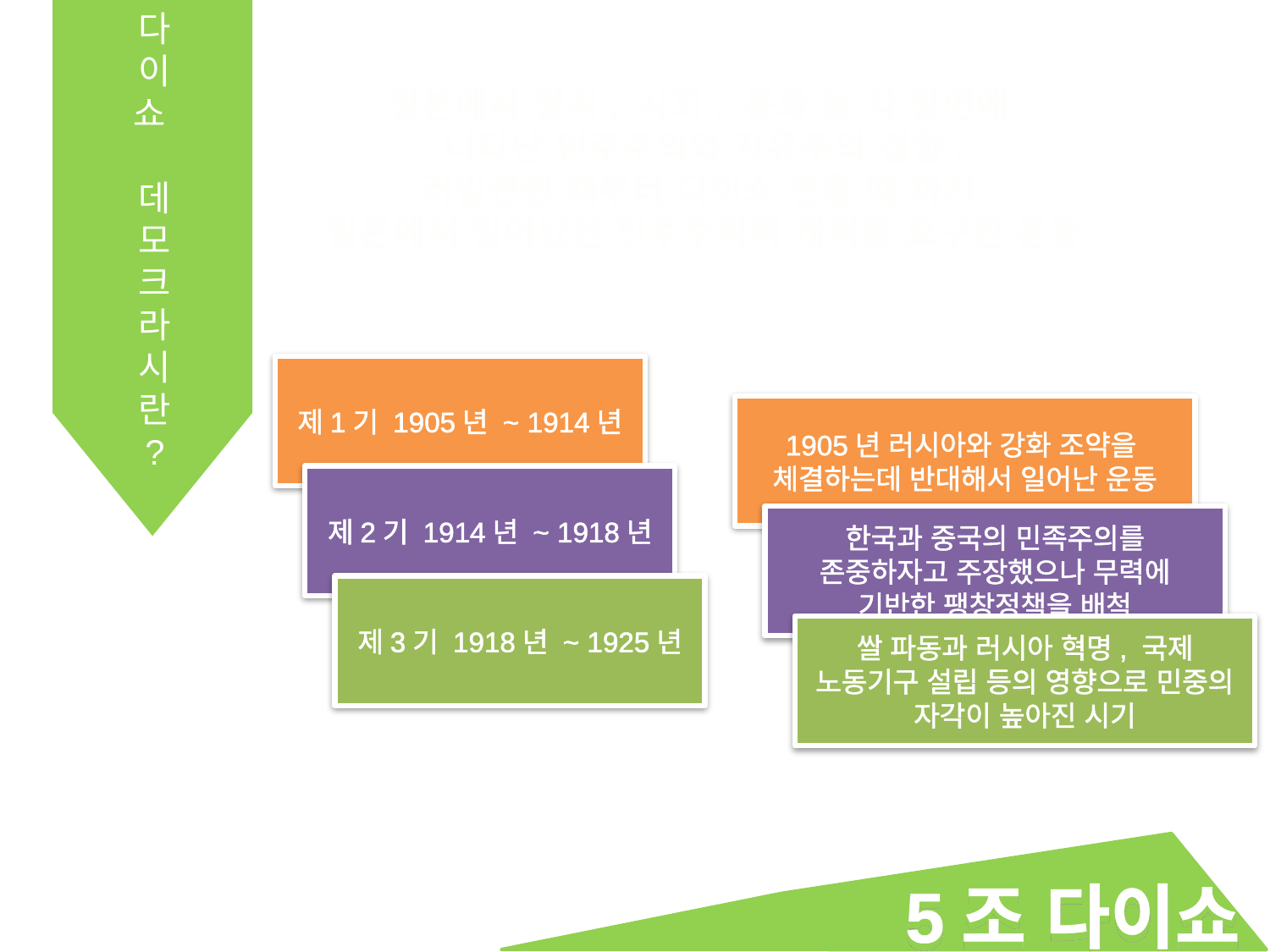

다이쇼

데모크라시
란
?
일본에서 정치, 사회, 문화 등 각 방면에
나타난 민주주의와 자유주의 경향.
러일전쟁 때부터 다이쇼 천황 때 까지
일본에서 일어났던 민주주의적 개혁을 요구한 운동
제1기 1905년 ~ 1914년
1905년 러시아와 강화 조약을
체결하는데 반대해서 일어난 운동
제2기 1914년 ~ 1918년
한국과 중국의 민족주의를 존중하자고 주장했으나 무력에 기반한 팽창정책을 배척
제3기 1918년 ~ 1925년
쌀 파동과 러시아 혁명, 국제 노동기구 설립 등의 영향으로 민중의 자각이 높아진 시기